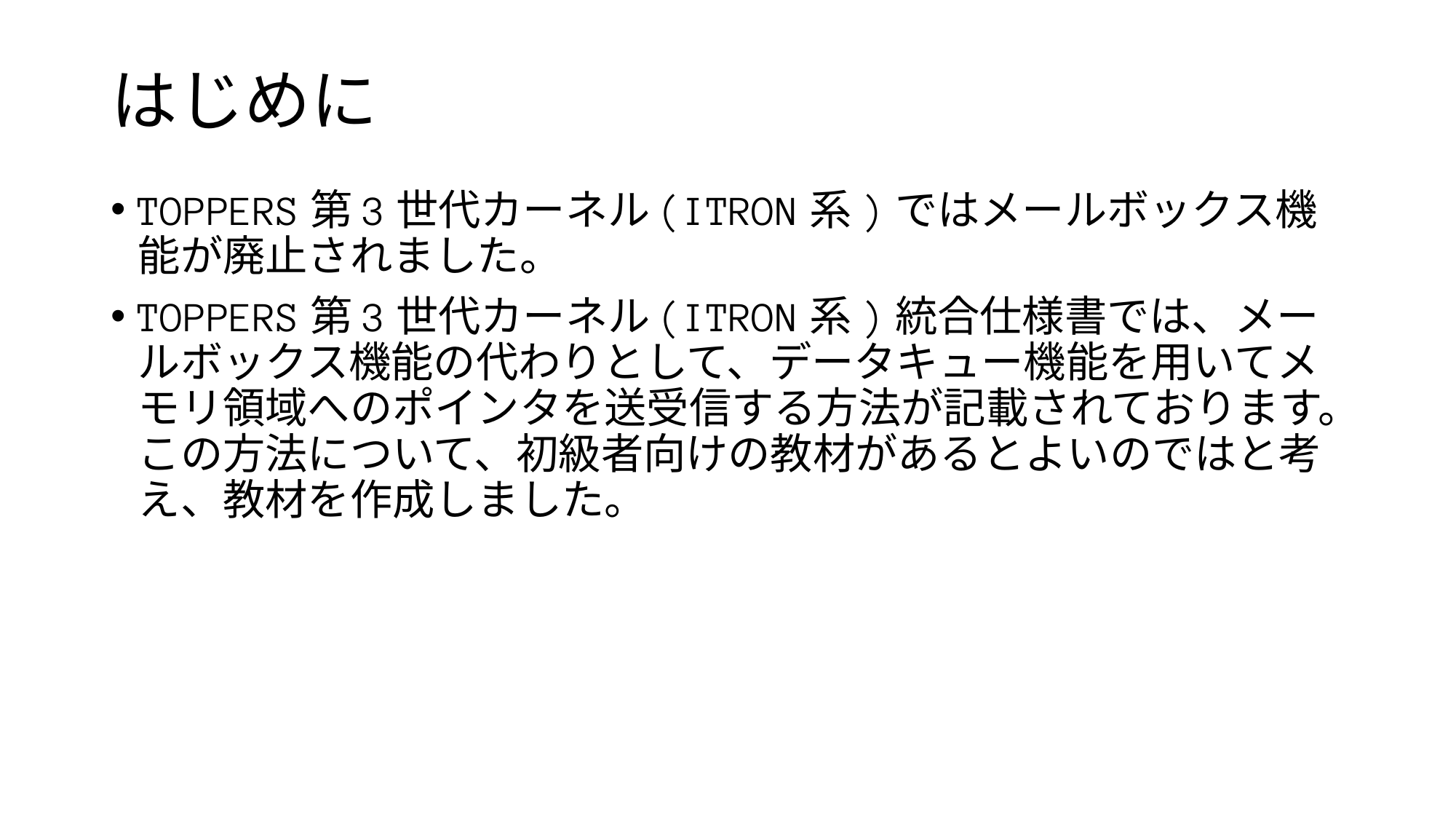

# はじめに
TOPPERS第3世代カーネル(ITRON系)ではメールボックス機能が廃止されました。
TOPPERS第3世代カーネル(ITRON系)統合仕様書では、メールボックス機能の代わりとして、データキュー機能を用いてメモリ領域へのポインタを送受信する方法が記載されております。この方法について、初級者向けの教材があるとよいのではと考え、教材を作成しました。